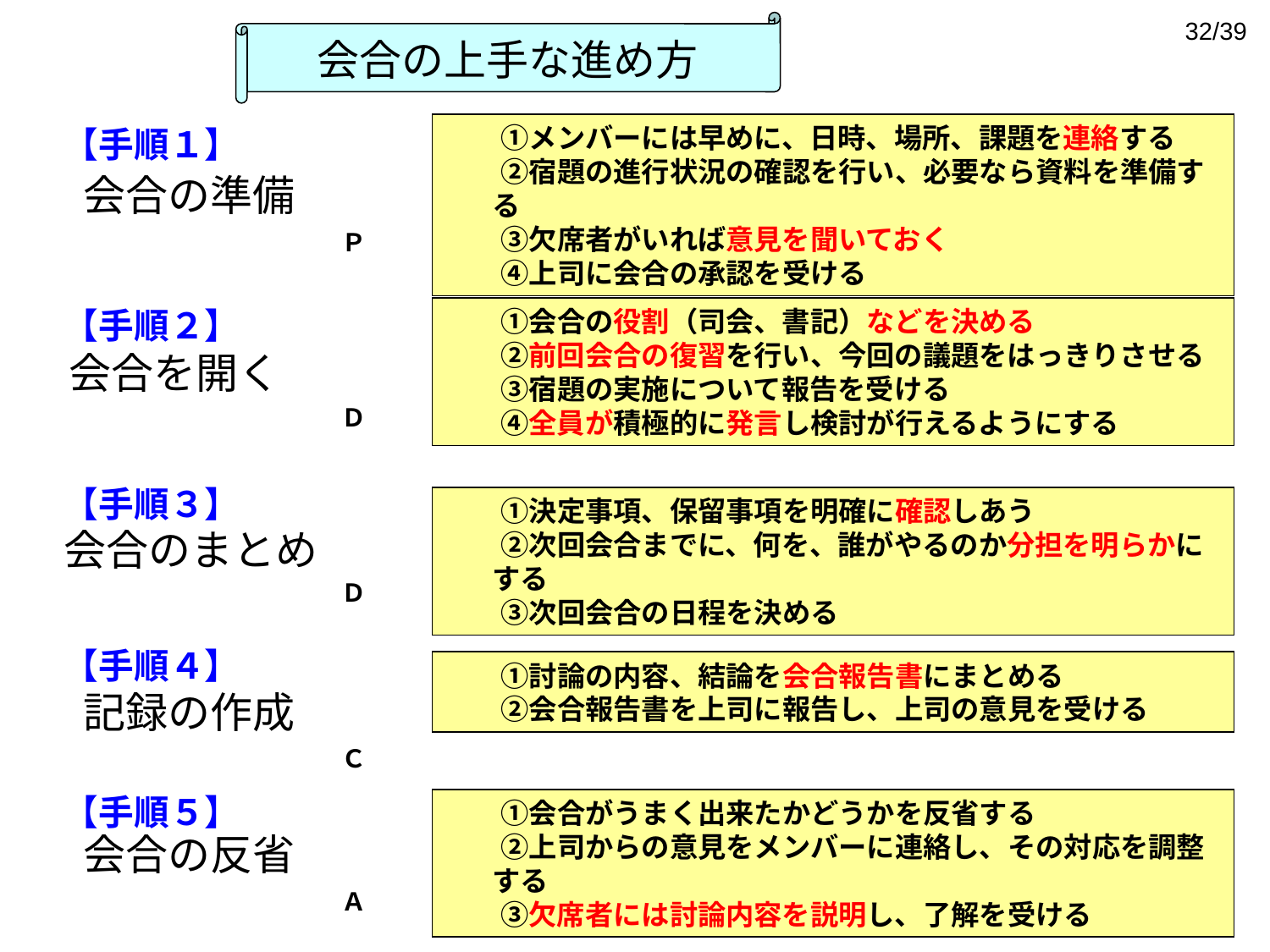

会合の上手な進め方
　　①メンバーには早めに、日時、場所、課題を連絡する
　　②宿題の進行状況の確認を行い、必要なら資料を準備する
　　③欠席者がいれば意見を聞いておく
　　④上司に会合の承認を受ける
【手順１】
会合の準備
Ｐ
【手順２】
　　①会合の役割（司会、書記）などを決める
　　②前回会合の復習を行い、今回の議題をはっきりさせる
　　③宿題の実施について報告を受ける
　　④全員が積極的に発言し検討が行えるようにする
会合を開く
Ｄ
【手順３】
　　①決定事項、保留事項を明確に確認しあう
　　②次回会合までに、何を、誰がやるのか分担を明らかにする
　　③次回会合の日程を決める
会合のまとめ
Ｄ
【手順４】
　　①討論の内容、結論を会合報告書にまとめる
　　②会合報告書を上司に報告し、上司の意見を受ける
記録の作成
Ｃ
【手順５】
　　①会合がうまく出来たかどうかを反省する
　　②上司からの意見をメンバーに連絡し、その対応を調整する
　　③欠席者には討論内容を説明し、了解を受ける
会合の反省
Ａ